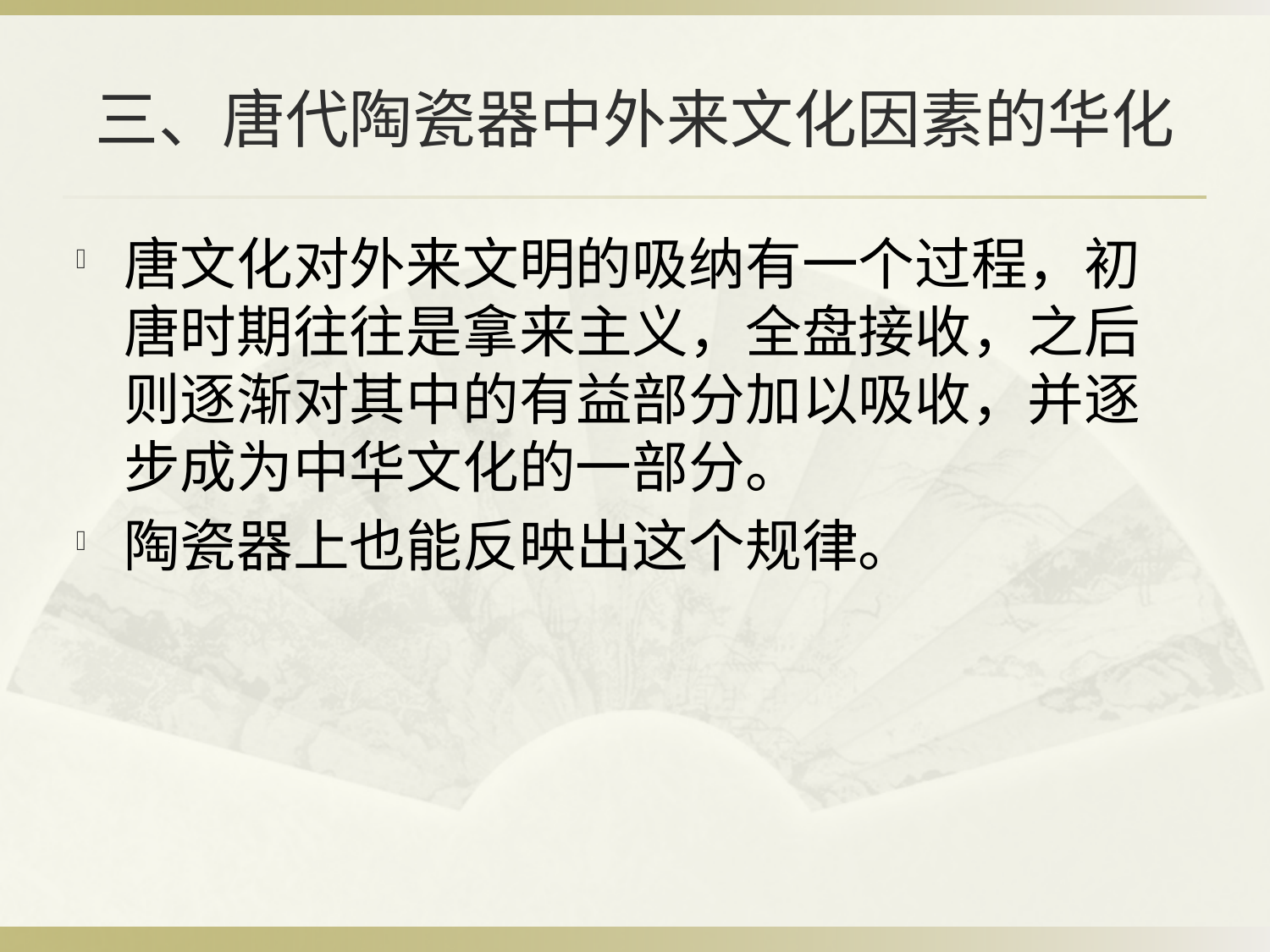

# 三、唐代陶瓷器中外来文化因素的华化
唐文化对外来文明的吸纳有一个过程，初唐时期往往是拿来主义，全盘接收，之后则逐渐对其中的有益部分加以吸收，并逐步成为中华文化的一部分。
陶瓷器上也能反映出这个规律。